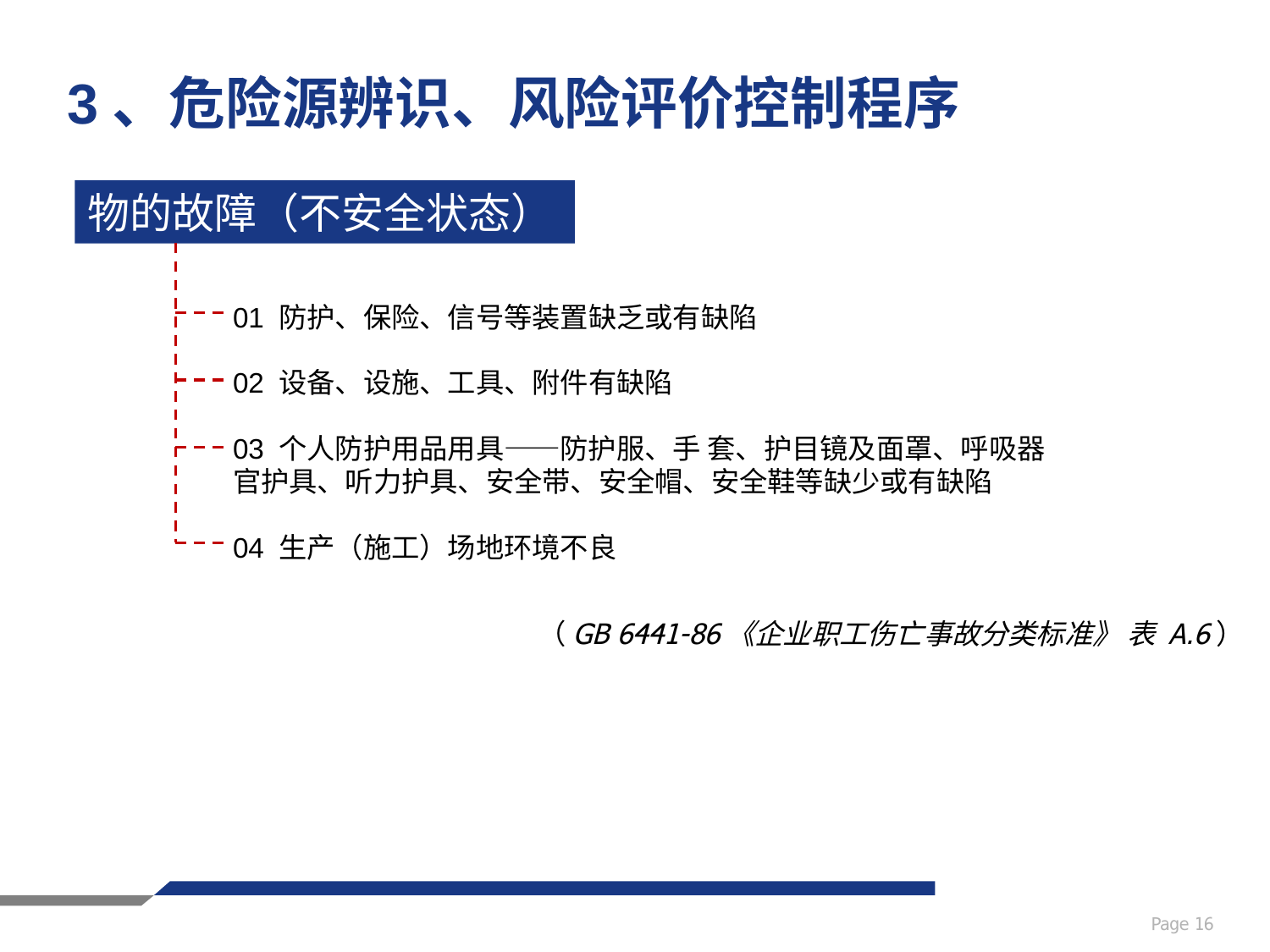

# 3、危险源辨识、风险评价控制程序
物的故障（不安全状态）
01 防护、保险、信号等装置缺乏或有缺陷
02 设备、设施、工具、附件有缺陷
03 个人防护用品用具——防护服、手 套、护目镜及面罩、呼吸器官护具、听力护具、安全带、安全帽、安全鞋等缺少或有缺陷
04 生产（施工）场地环境不良
（GB 6441-86《企业职工伤亡事故分类标准》 表 A.6）
Page 16